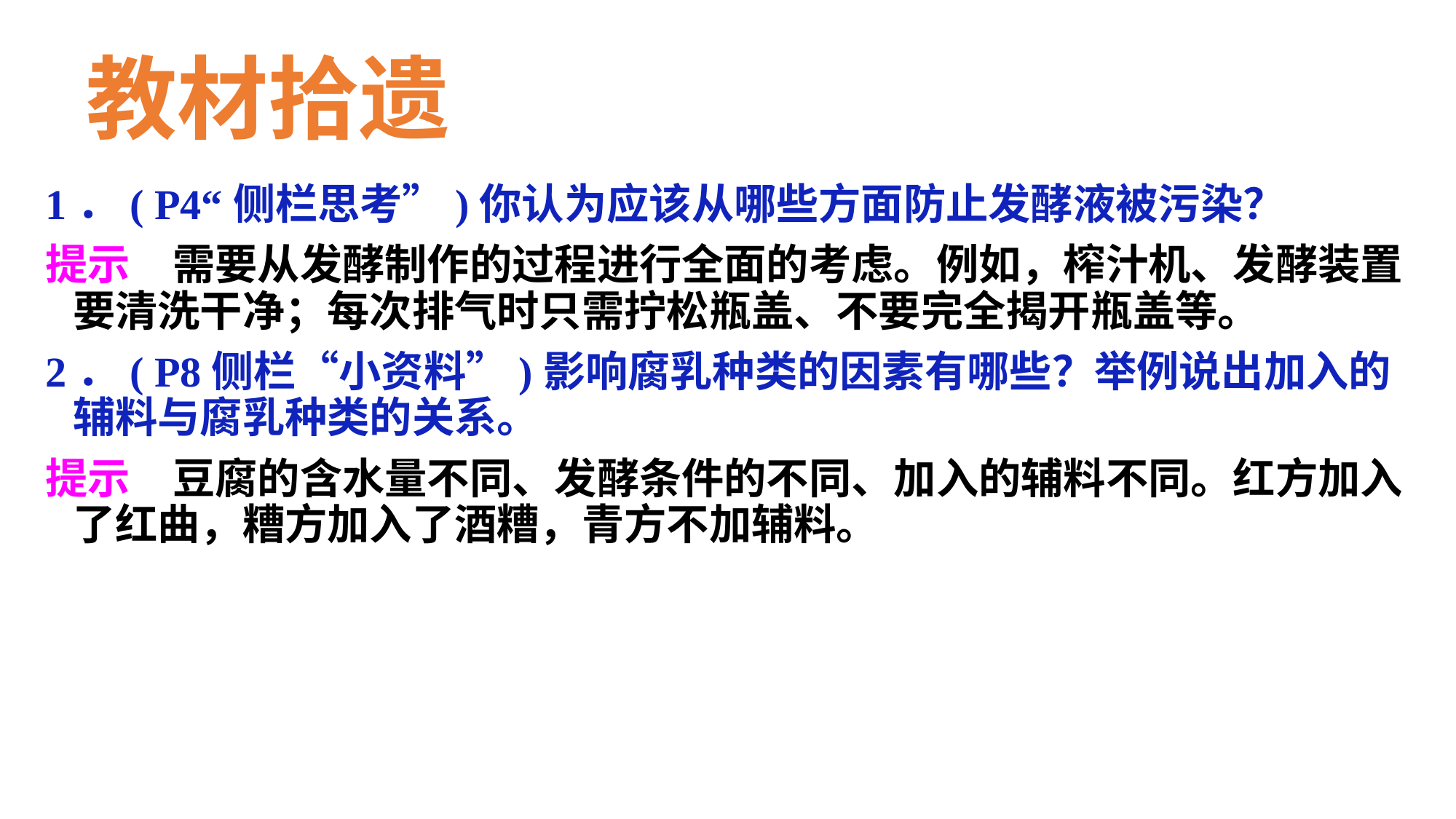

教材拾遗
1．( P4“侧栏思考”)你认为应该从哪些方面防止发酵液被污染？
提示　需要从发酵制作的过程进行全面的考虑。例如，榨汁机、发酵装置要清洗干净；每次排气时只需拧松瓶盖、不要完全揭开瓶盖等。
2．( P8侧栏“小资料”)影响腐乳种类的因素有哪些？举例说出加入的辅料与腐乳种类的关系。
提示　豆腐的含水量不同、发酵条件的不同、加入的辅料不同。红方加入了红曲，糟方加入了酒糟，青方不加辅料。